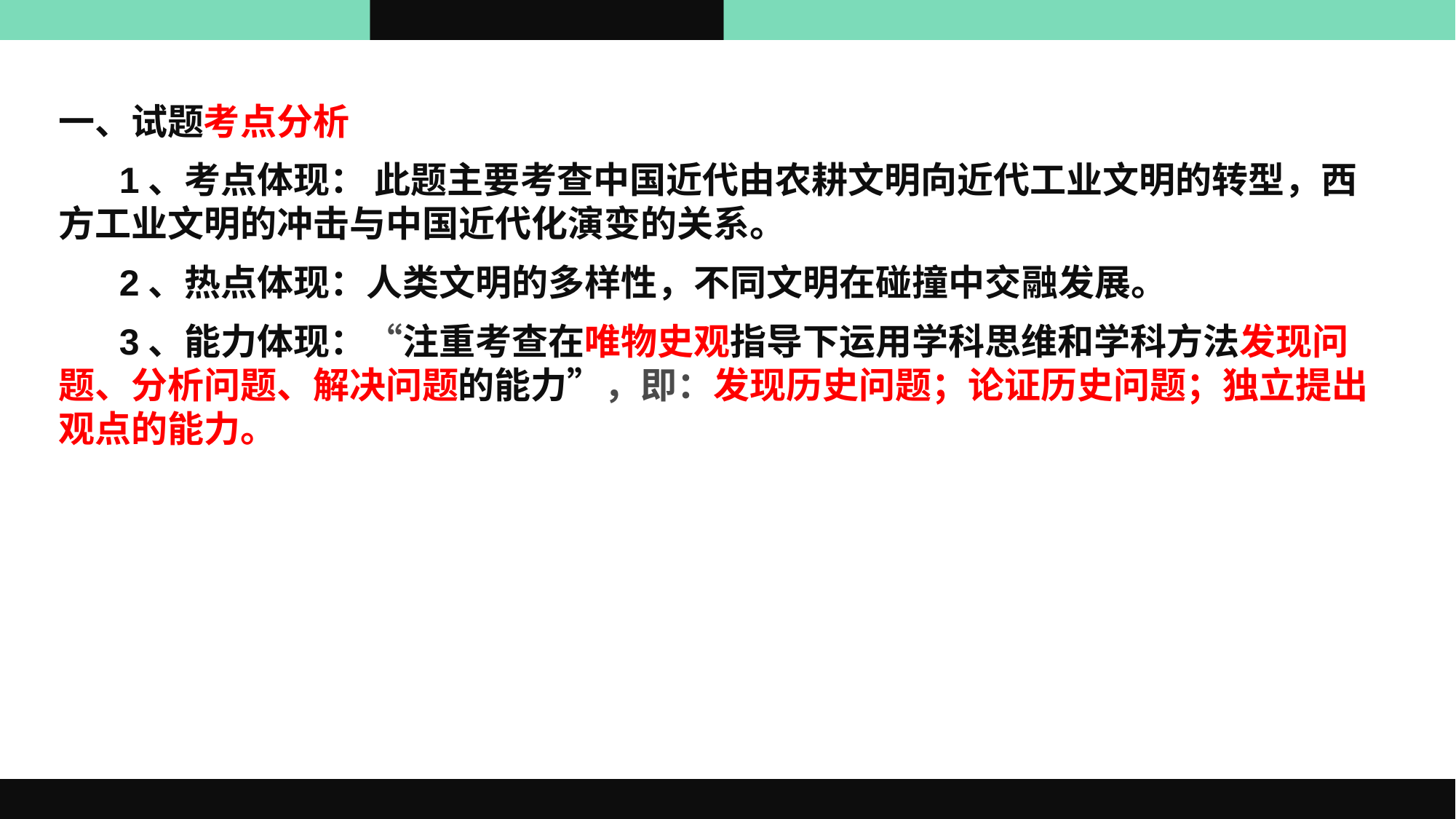

一、试题考点分析
      1、考点体现： 此题主要考查中国近代由农耕文明向近代工业文明的转型，西方工业文明的冲击与中国近代化演变的关系。
      2、热点体现：人类文明的多样性，不同文明在碰撞中交融发展。
      3、能力体现：“注重考查在唯物史观指导下运用学科思维和学科方法发现问题、分析问题、解决问题的能力”，即：发现历史问题；论证历史问题；独立提出观点的能力。